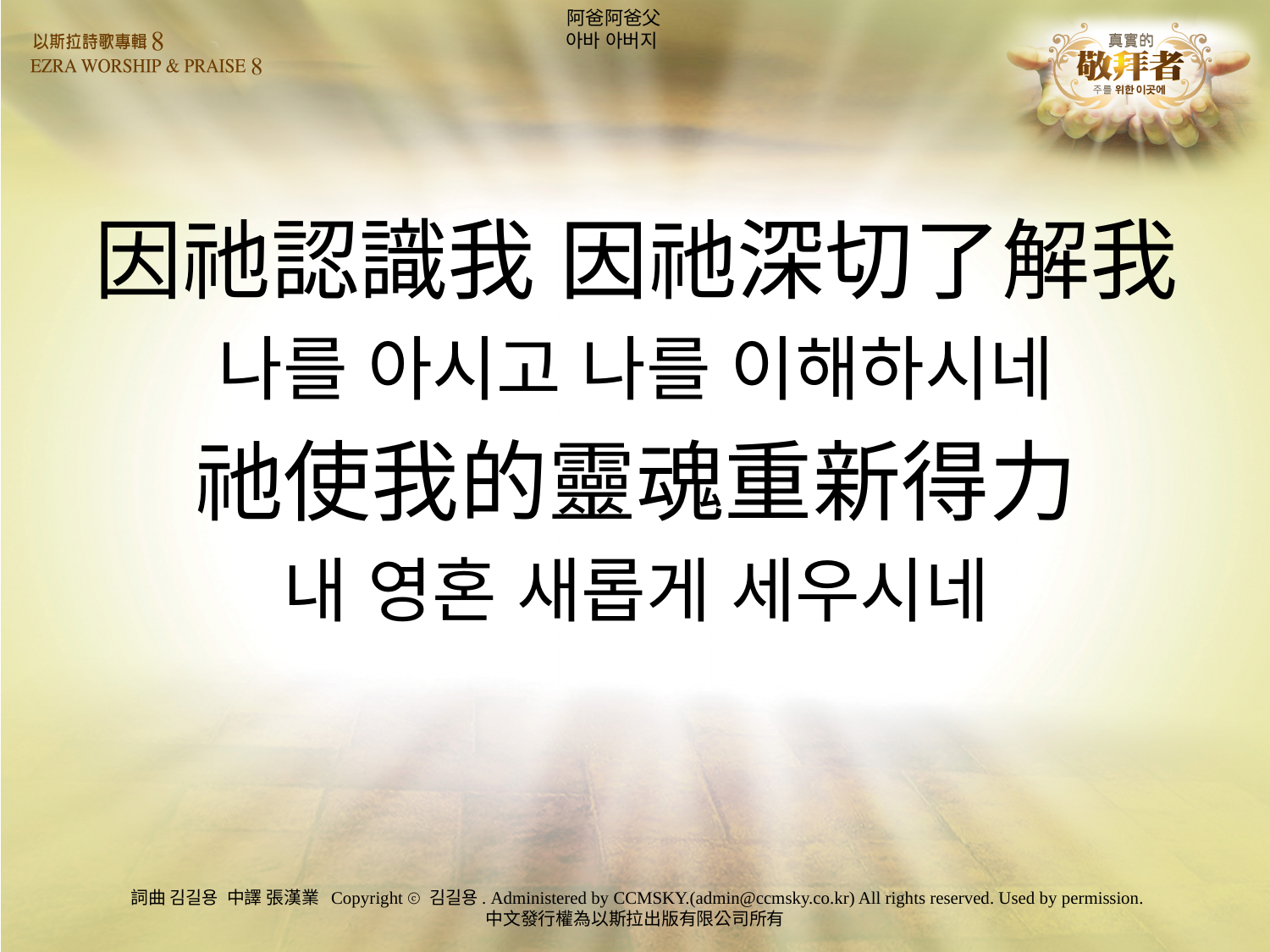

# 阿爸阿爸父 아바 아버지
因祂認識我 因祂深切了解我
나를 아시고 나를 이해하시네
祂使我的靈魂重新得力
내 영혼 새롭게 세우시네
詞曲 김길용  中譯 張漢業  Copyright ⓒ 김길용. Administered by CCMSKY.(admin@ccmsky.co.kr) All rights reserved. Used by permission.
中文發行權為以斯拉出版有限公司所有